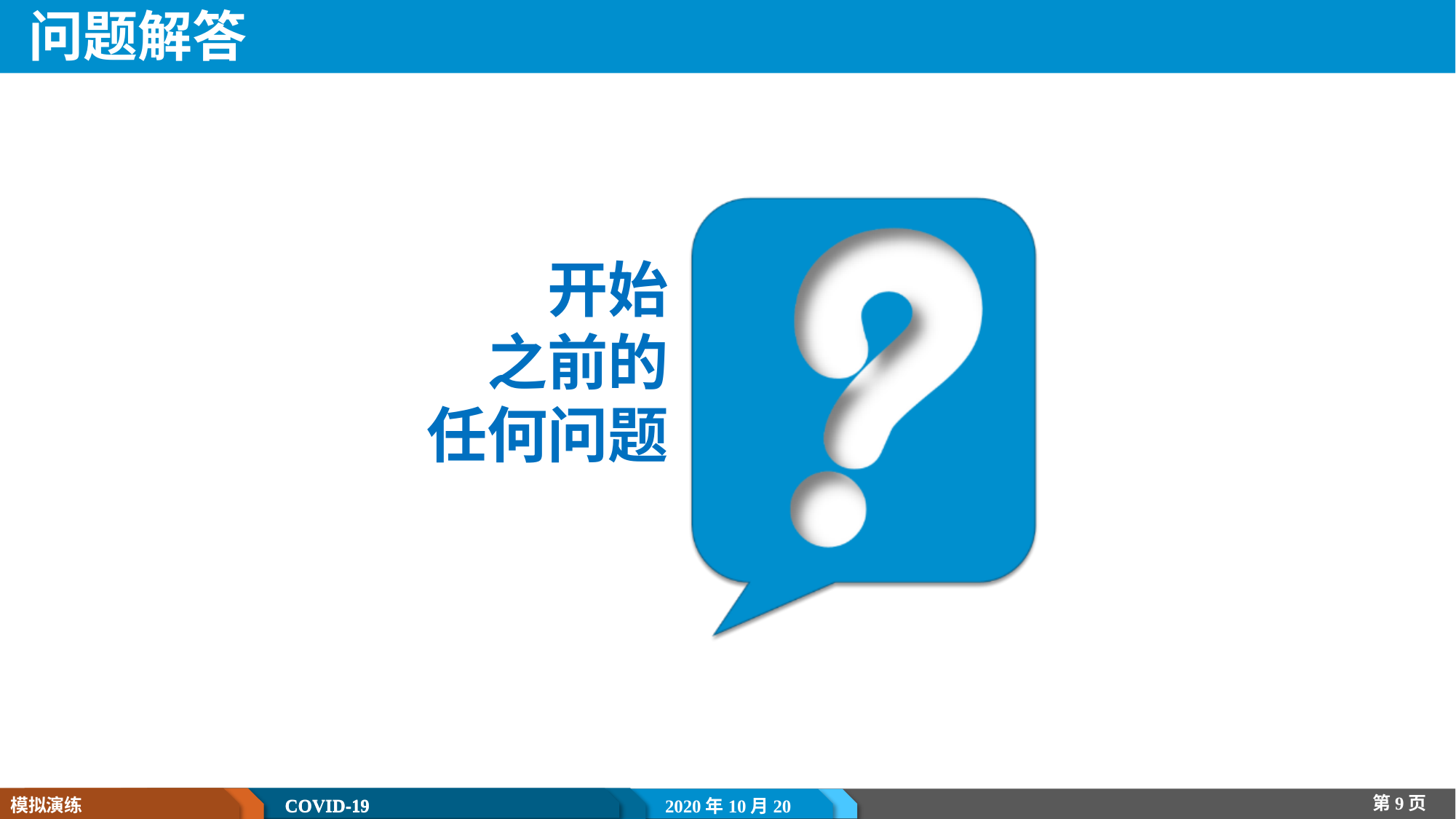

# 问题解答

开始
之前的
任何问题
第9页
模拟演练
COVID-19
2020年10月20日
COVID-19